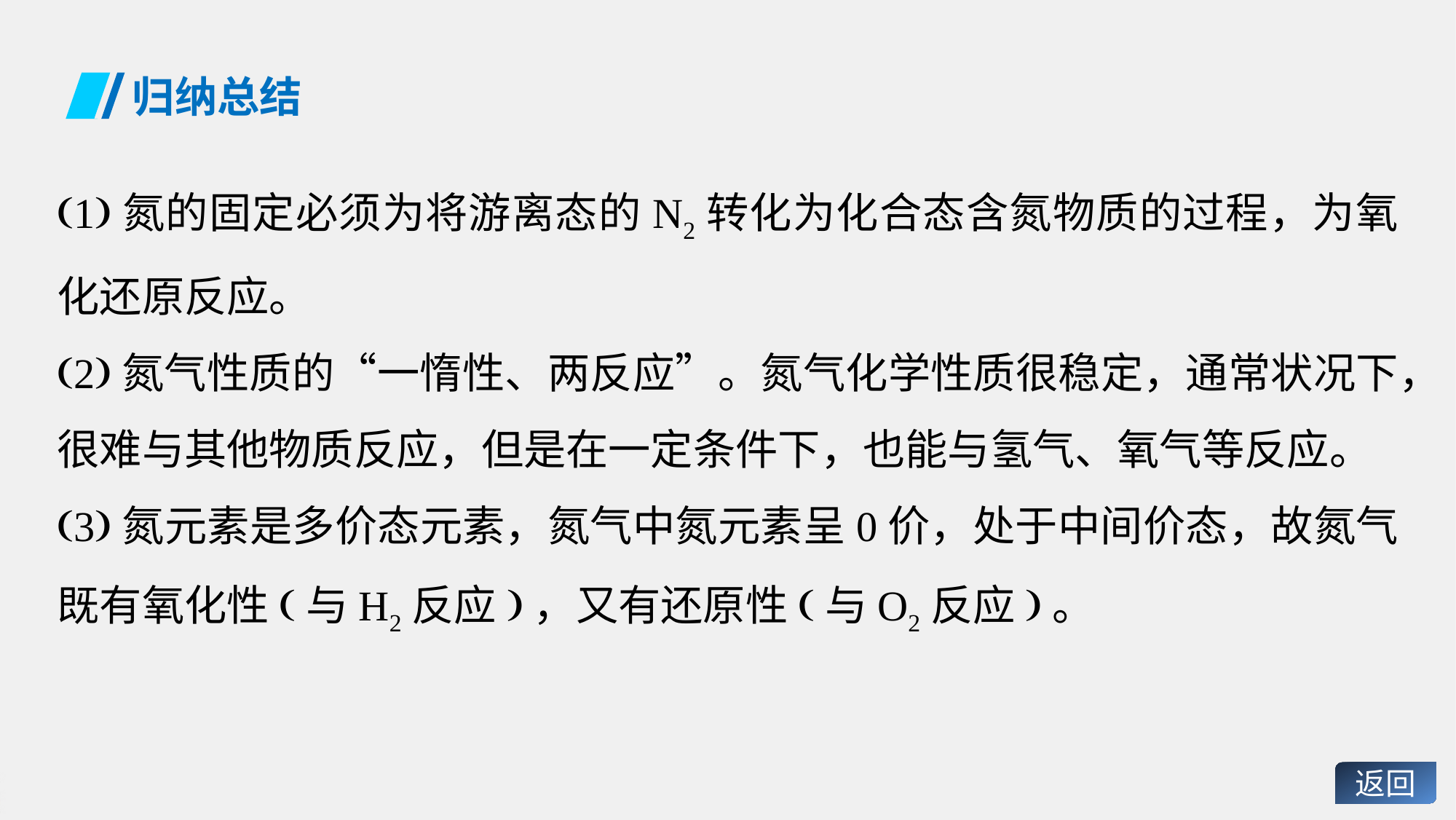

归纳总结

(1)氮的固定必须为将游离态的N2转化为化合态含氮物质的过程，为氧化还原反应。
(2)氮气性质的“一惰性、两反应”。氮气化学性质很稳定，通常状况下，很难与其他物质反应，但是在一定条件下，也能与氢气、氧气等反应。
(3)氮元素是多价态元素，氮气中氮元素呈0价，处于中间价态，故氮气既有氧化性(与H2反应)，又有还原性(与O2反应)。
返回